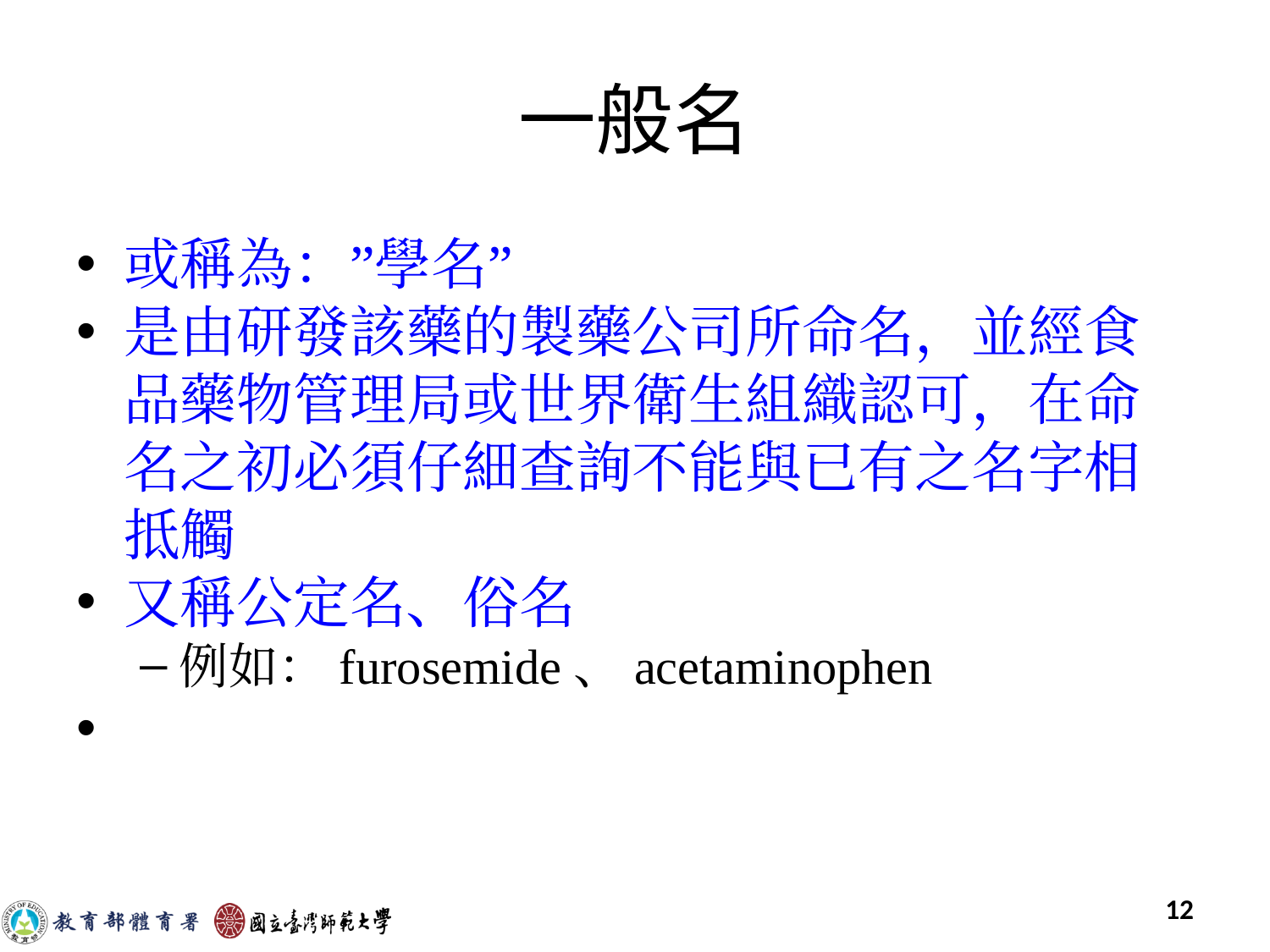

一般名
或稱為：”學名”
是由研發該藥的製藥公司所命名，並經食品藥物管理局或世界衛生組織認可，在命名之初必須仔細查詢不能與已有之名字相抵觸
又稱公定名、俗名
例如：furosemide、acetaminophen

12